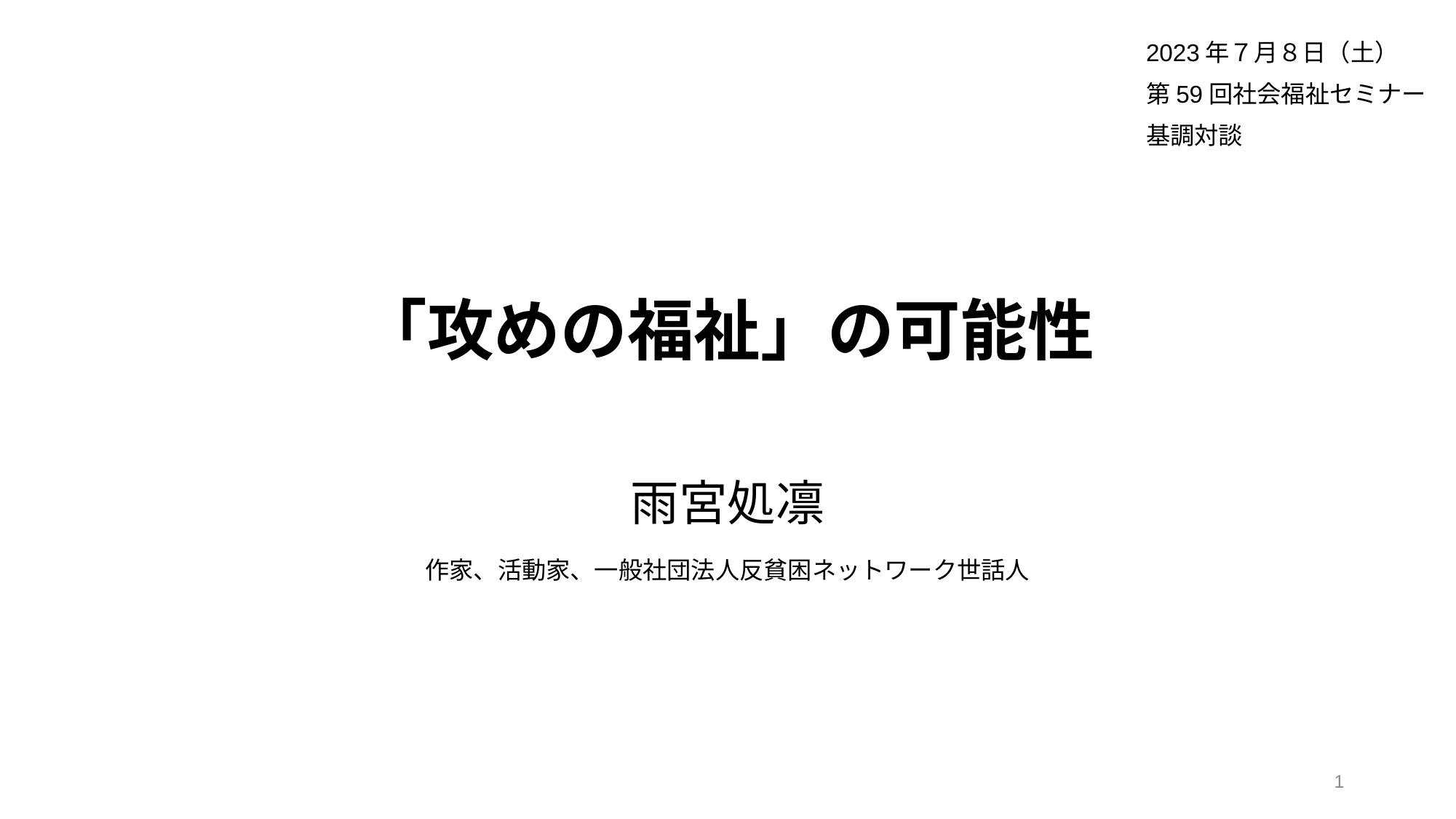

2023年７月８日（土）
第59回社会福祉セミナー
基調対談

# 「攻めの福祉」の可能性
雨宮処凛

作家、活動家、一般社団法人反貧困ネットワーク世話人

1